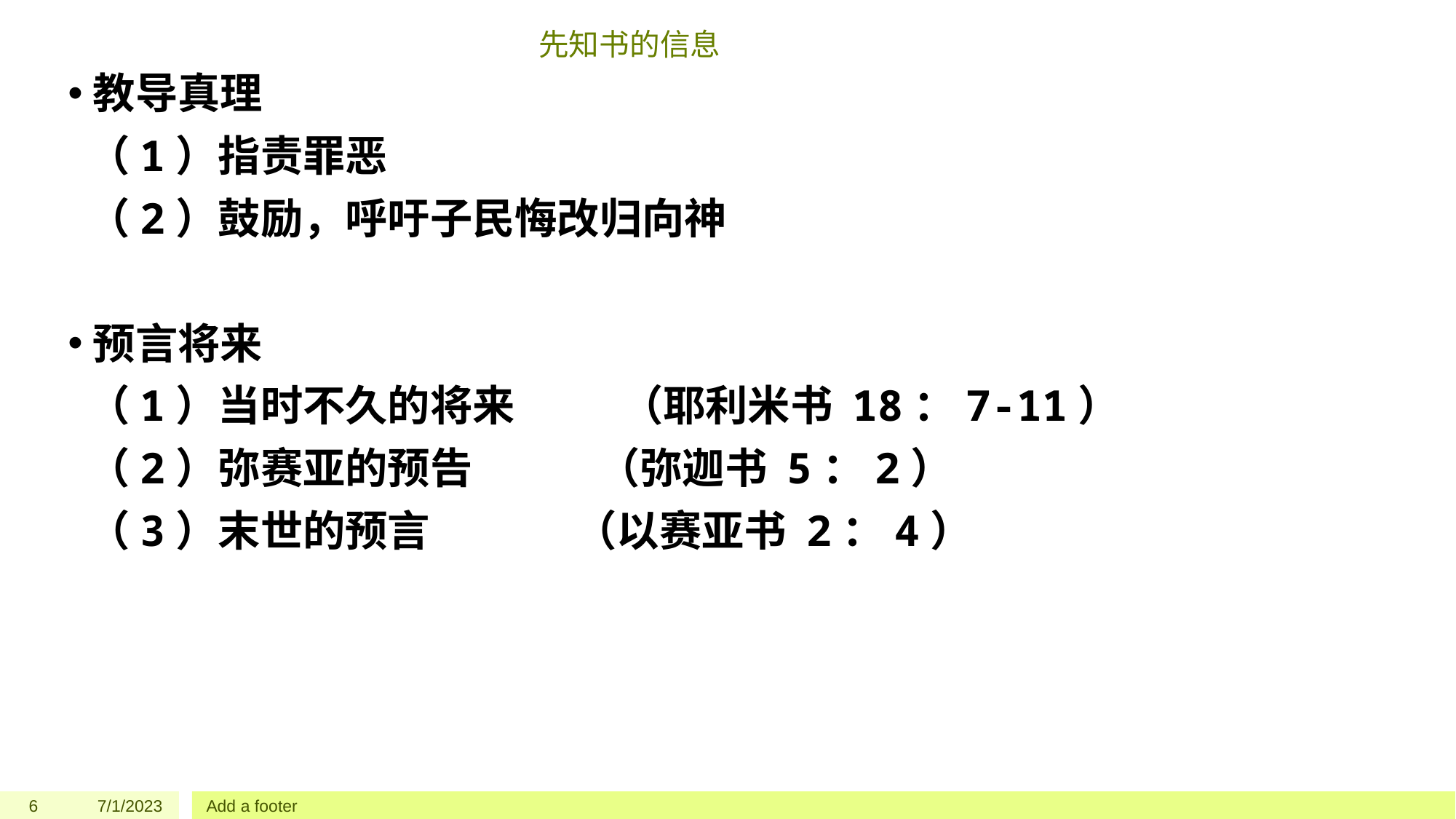

# 先知书的信息
教导真理
 （1）指责罪恶
 （2）鼓励，呼吁子民悔改归向神

预言将来
 （1）当时不久的将来           （耶利米书 18：7-11）
 （2）弥赛亚的预告             （弥迦书 5：2）
 （3）末世的预言               （以赛亚书 2：4）

6
7/1/2023
Add a footer